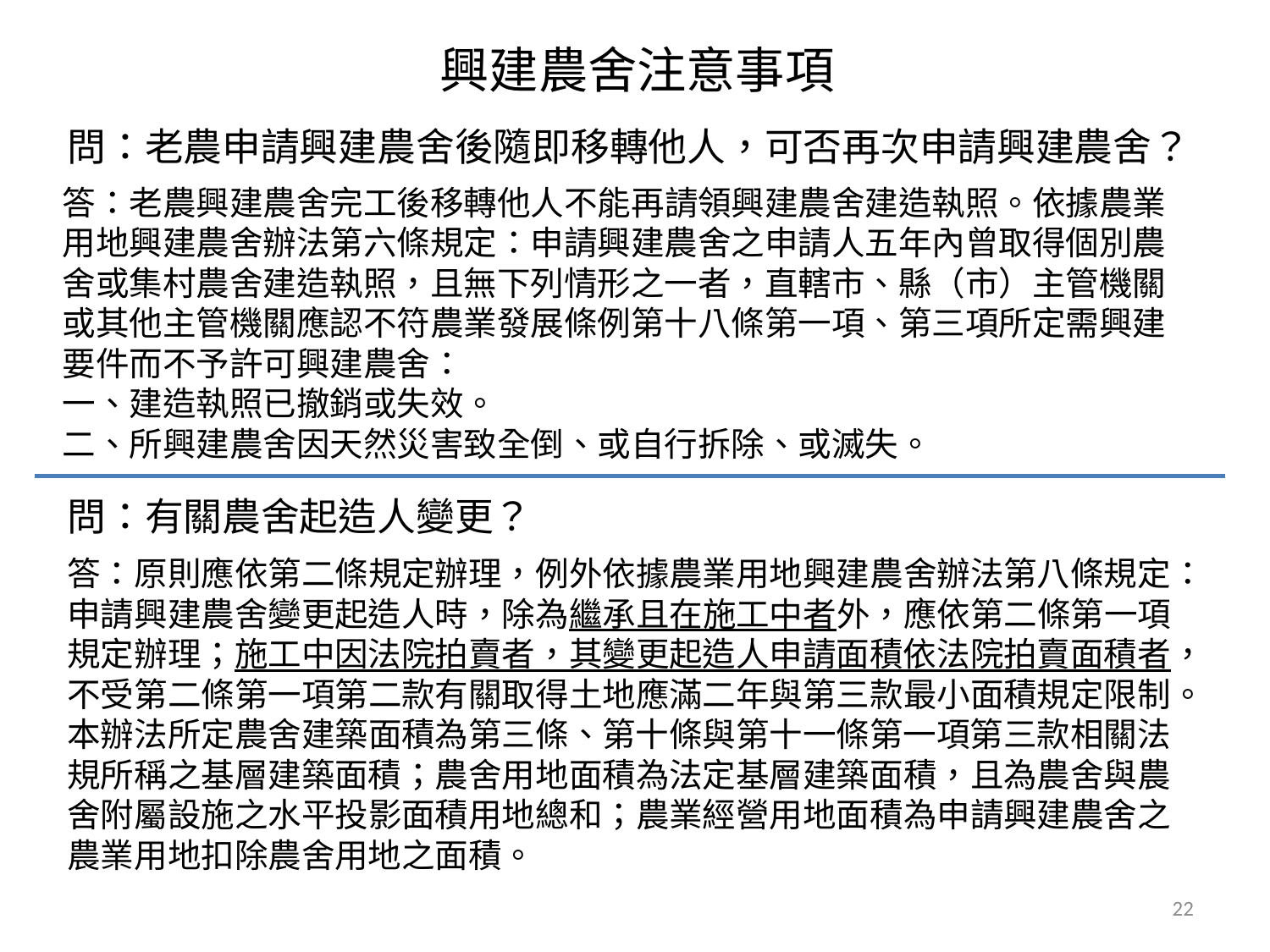

興建農舍注意事項
問：老農申請興建農舍後隨即移轉他人，可否再次申請興建農舍？
答：老農興建農舍完工後移轉他人不能再請領興建農舍建造執照。依據農業用地興建農舍辦法第六條規定：申請興建農舍之申請人五年內曾取得個別農舍或集村農舍建造執照，且無下列情形之一者，直轄市、縣（市）主管機關或其他主管機關應認不符農業發展條例第十八條第一項、第三項所定需興建要件而不予許可興建農舍：
一、建造執照已撤銷或失效。
二、所興建農舍因天然災害致全倒、或自行拆除、或滅失。
問：有關農舍起造人變更？
答：原則應依第二條規定辦理，例外依據農業用地興建農舍辦法第八條規定：申請興建農舍變更起造人時，除為繼承且在施工中者外，應依第二條第一項規定辦理；施工中因法院拍賣者，其變更起造人申請面積依法院拍賣面積者，不受第二條第一項第二款有關取得土地應滿二年與第三款最小面積規定限制。
本辦法所定農舍建築面積為第三條、第十條與第十一條第一項第三款相關法規所稱之基層建築面積；農舍用地面積為法定基層建築面積，且為農舍與農舍附屬設施之水平投影面積用地總和；農業經營用地面積為申請興建農舍之農業用地扣除農舍用地之面積。

22